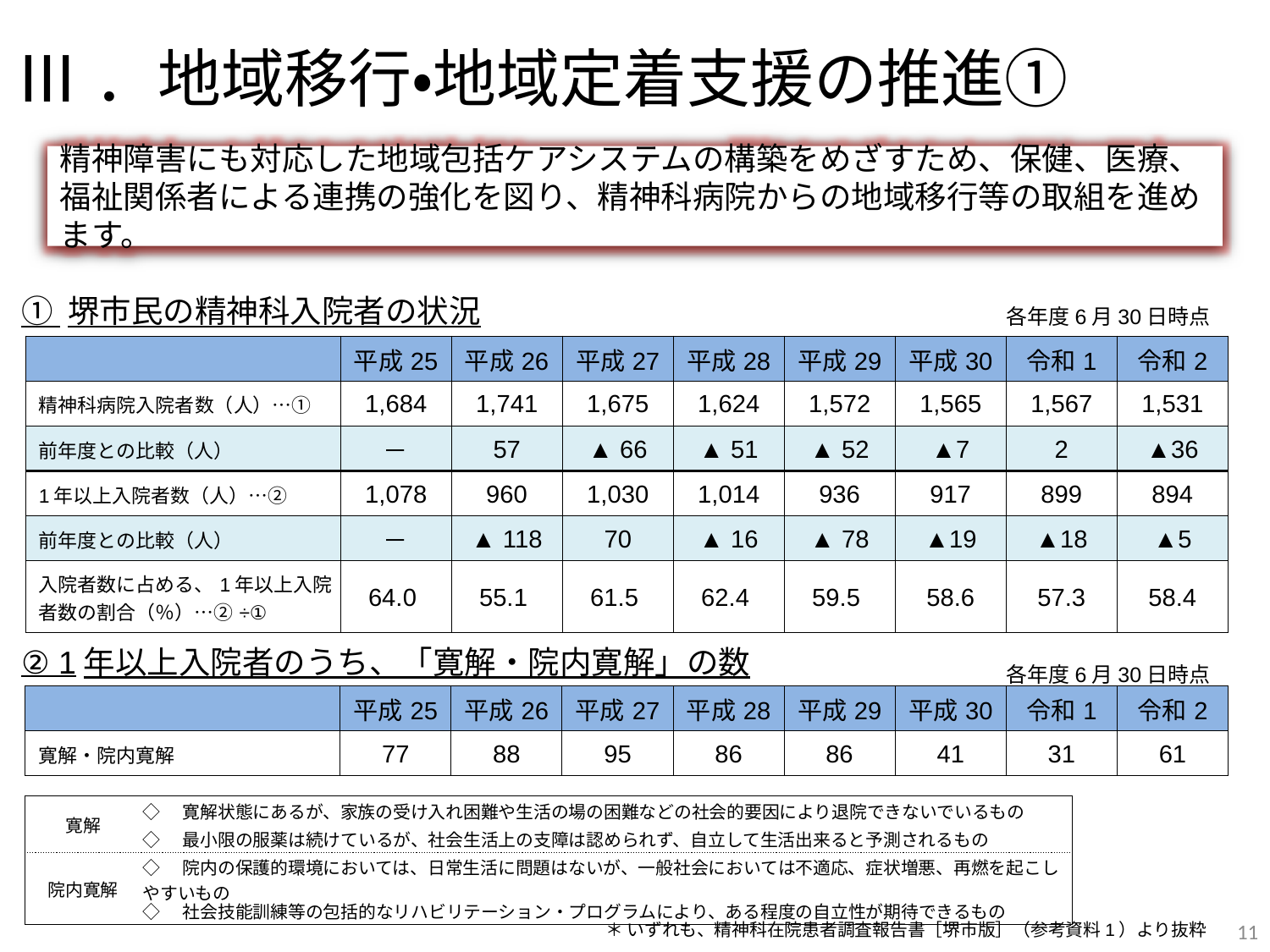

Ⅲ．地域移行・地域定着支援の推進①
精神障害にも対応した地域包括ケアシステムの構築をめざすため、保健、医療、福祉関係者による連携の強化を図り、精神科病院からの地域移行等の取組を進めます。
① 堺市民の精神科入院者の状況
各年度6月30日時点
|  | 平成25 | 平成26 | 平成27 | 平成28 | 平成29 | 平成30 | 令和1 | 令和2 |
| --- | --- | --- | --- | --- | --- | --- | --- | --- |
| 精神科病院入院者数（人）…① | 1,684 | 1,741 | 1,675 | 1,624 | 1,572 | 1,565 | 1,567 | 1,531 |
| 前年度との比較（人） | － | 57 | ▲ 66 | ▲ 51 | ▲ 52 | ▲7 | 2 | ▲36 |
| 1年以上入院者数（人）…② | 1,078 | 960 | 1,030 | 1,014 | 936 | 917 | 899 | 894 |
| 前年度との比較（人） | － | ▲ 118 | 70 | ▲ 16 | ▲ 78 | ▲19 | ▲18 | ▲5 |
| 入院者数に占める、1年以上入院者数の割合（％）…②÷① | 64.0 | 55.1 | 61.5 | 62.4 | 59.5 | 58.6 | 57.3 | 58.4 |
② 1年以上入院者のうち、「寛解・院内寛解」の数
各年度6月30日時点
|  | 平成25 | 平成26 | 平成27 | 平成28 | 平成29 | 平成30 | 令和1 | 令和2 |
| --- | --- | --- | --- | --- | --- | --- | --- | --- |
| 寛解・院内寛解 | 77 | 88 | 95 | 86 | 86 | 41 | 31 | 61 |
| 寛解 | ◇　寛解状態にあるが、家族の受け入れ困難や生活の場の困難などの社会的要因により退院できないでいるもの |
| --- | --- |
|  | ◇　最小限の服薬は続けているが、社会生活上の支障は認められず、自立して生活出来ると予測されるもの |
| 院内寛解 | ◇　院内の保護的環境においては、日常生活に問題はないが、一般社会においては不適応、症状増悪、再燃を起こしやすいもの |
|  | ◇　社会技能訓練等の包括的なリハビリテーション・プログラムにより、ある程度の自立性が期待できるもの |
11
＊ いずれも、精神科在院患者調査報告書［堺市版］（参考資料1）より抜粋